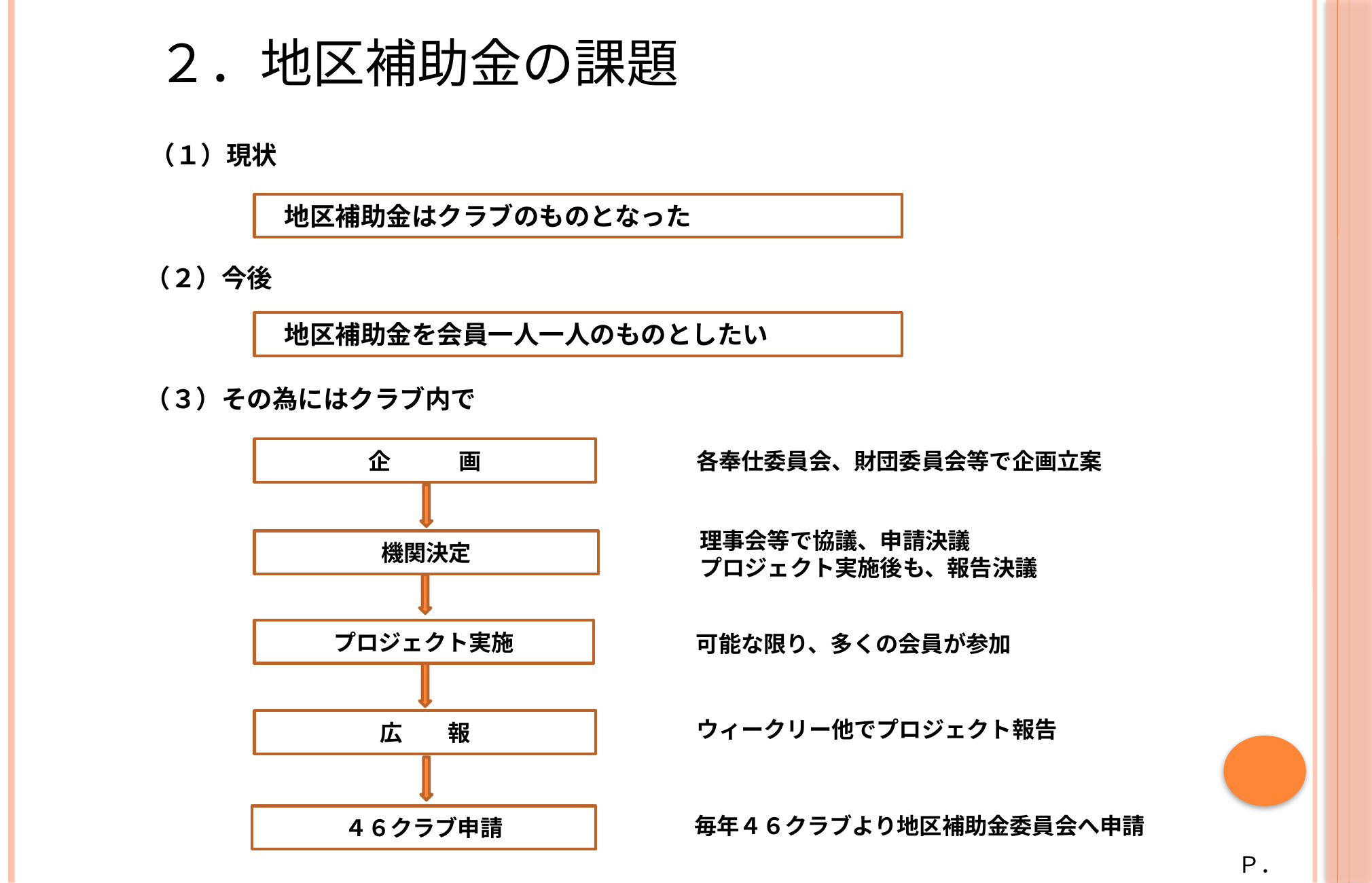

２．地区補助金の課題
（１）現状
　地区補助金はクラブのものとなった
（２）今後
　地区補助金を会員一人一人のものとしたい
（３）その為にはクラブ内で
各奉仕委員会、財団委員会等で企画立案
企　　　画

理事会等で協議、申請決議
プロジェクト実施後も、報告決議
機関決定

プロジェクト実施
可能な限り、多くの会員が参加

ウィークリー他でプロジェクト報告
広　　報

毎年４６クラブより地区補助金委員会へ申請
４６クラブ申請
Ｐ．３